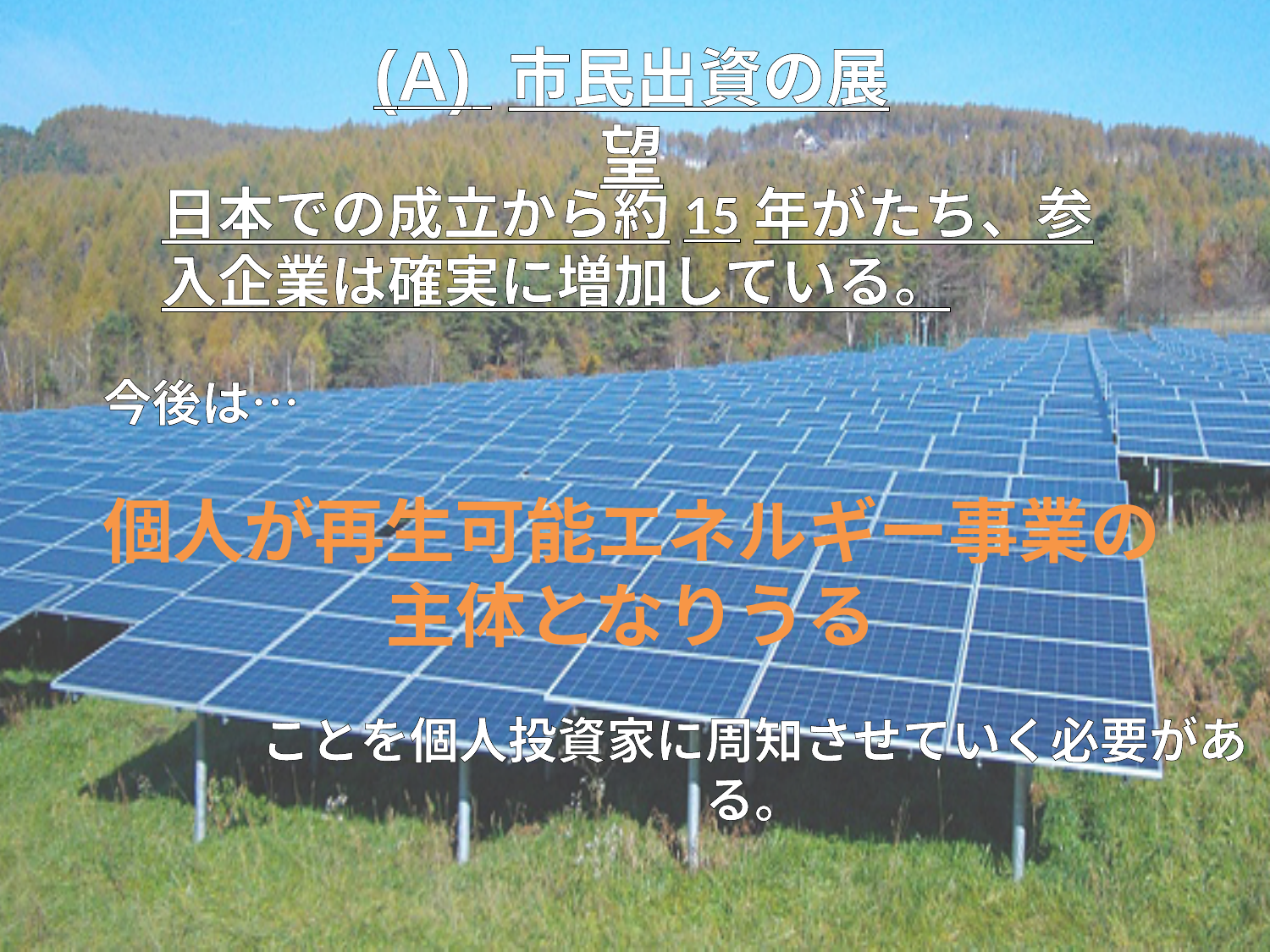

(A) 市民出資の展望
日本での成立から約15年がたち、参入企業は確実に増加している。
今後は…
個人が再生可能エネルギー事業の主体となりうる

ことを個人投資家に周知させていく必要がある。